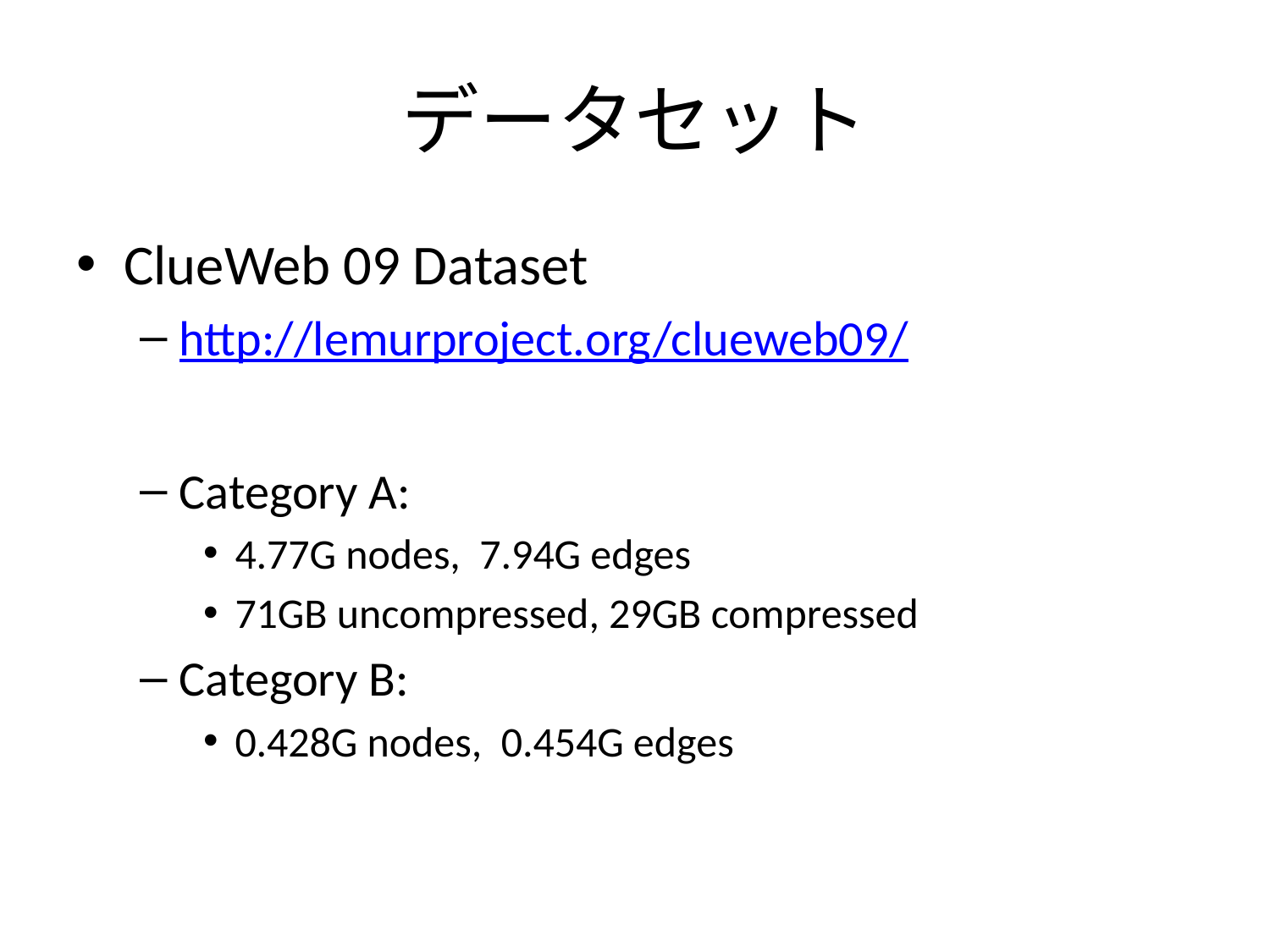

# データセット
ClueWeb 09 Dataset
http://lemurproject.org/clueweb09/

Category A:
4.77G nodes,  7.94G edges
71GB uncompressed, 29GB compressed
Category B:
0.428G nodes,  0.454G edges